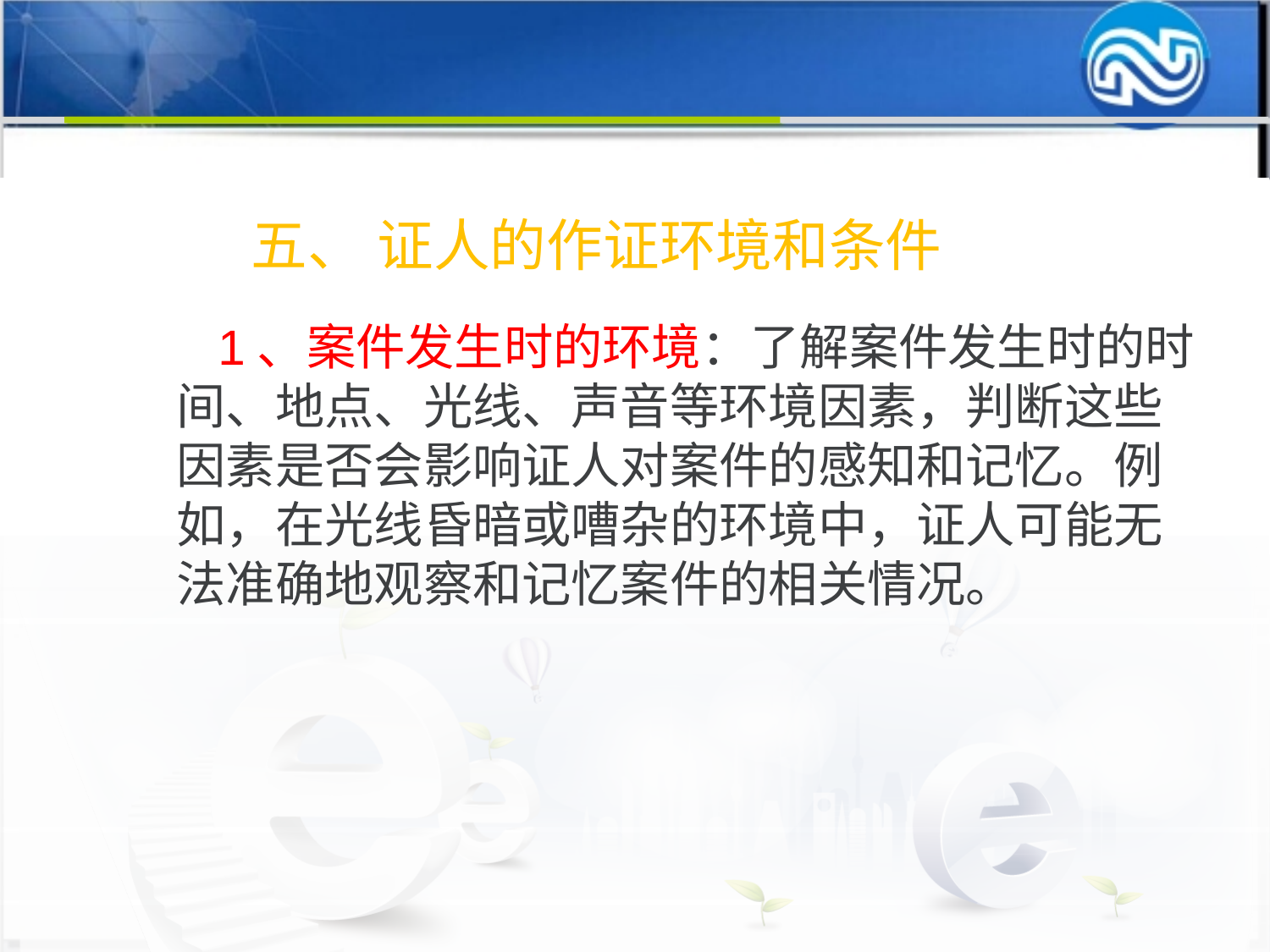

五、 证人的作证环境和条件
   1、案件发生时的环境：了解案件发生时的时间、地点、光线、声音等环境因素，判断这些因素是否会影响证人对案件的感知和记忆。例如，在光线昏暗或嘈杂的环境中，证人可能无法准确地观察和记忆案件的相关情况。